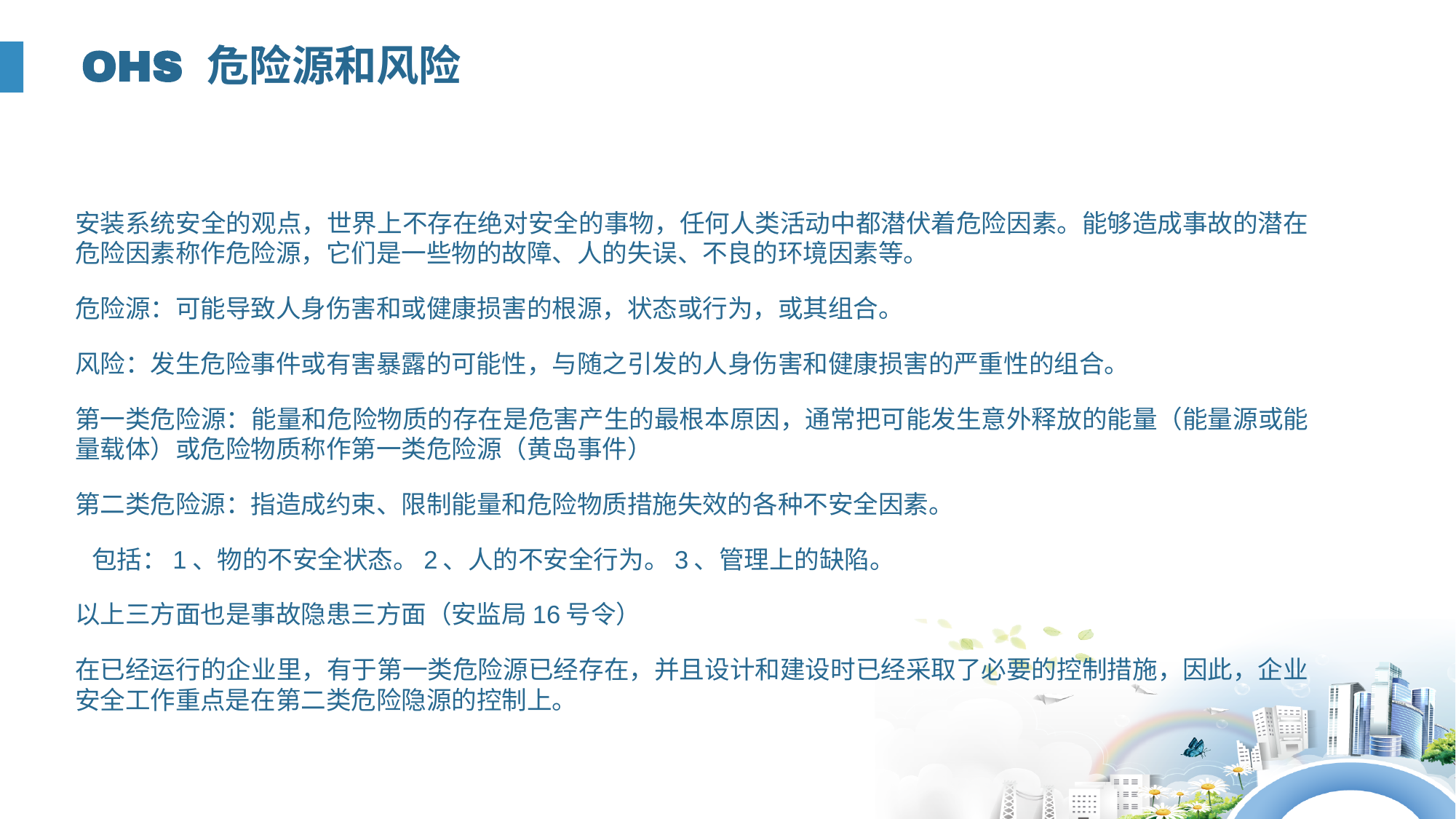

OHS 危险源和风险
安装系统安全的观点，世界上不存在绝对安全的事物，任何人类活动中都潜伏着危险因素。能够造成事故的潜在危险因素称作危险源，它们是一些物的故障、人的失误、不良的环境因素等。
危险源：可能导致人身伤害和或健康损害的根源，状态或行为，或其组合。
风险：发生危险事件或有害暴露的可能性，与随之引发的人身伤害和健康损害的严重性的组合。
第一类危险源：能量和危险物质的存在是危害产生的最根本原因，通常把可能发生意外释放的能量（能量源或能量载体）或危险物质称作第一类危险源（黄岛事件）
第二类危险源：指造成约束、限制能量和危险物质措施失效的各种不安全因素。
  包括：1、物的不安全状态。2、人的不安全行为。3、管理上的缺陷。
以上三方面也是事故隐患三方面（安监局16号令）
在已经运行的企业里，有于第一类危险源已经存在，并且设计和建设时已经采取了必要的控制措施，因此，企业安全工作重点是在第二类危险隐源的控制上。